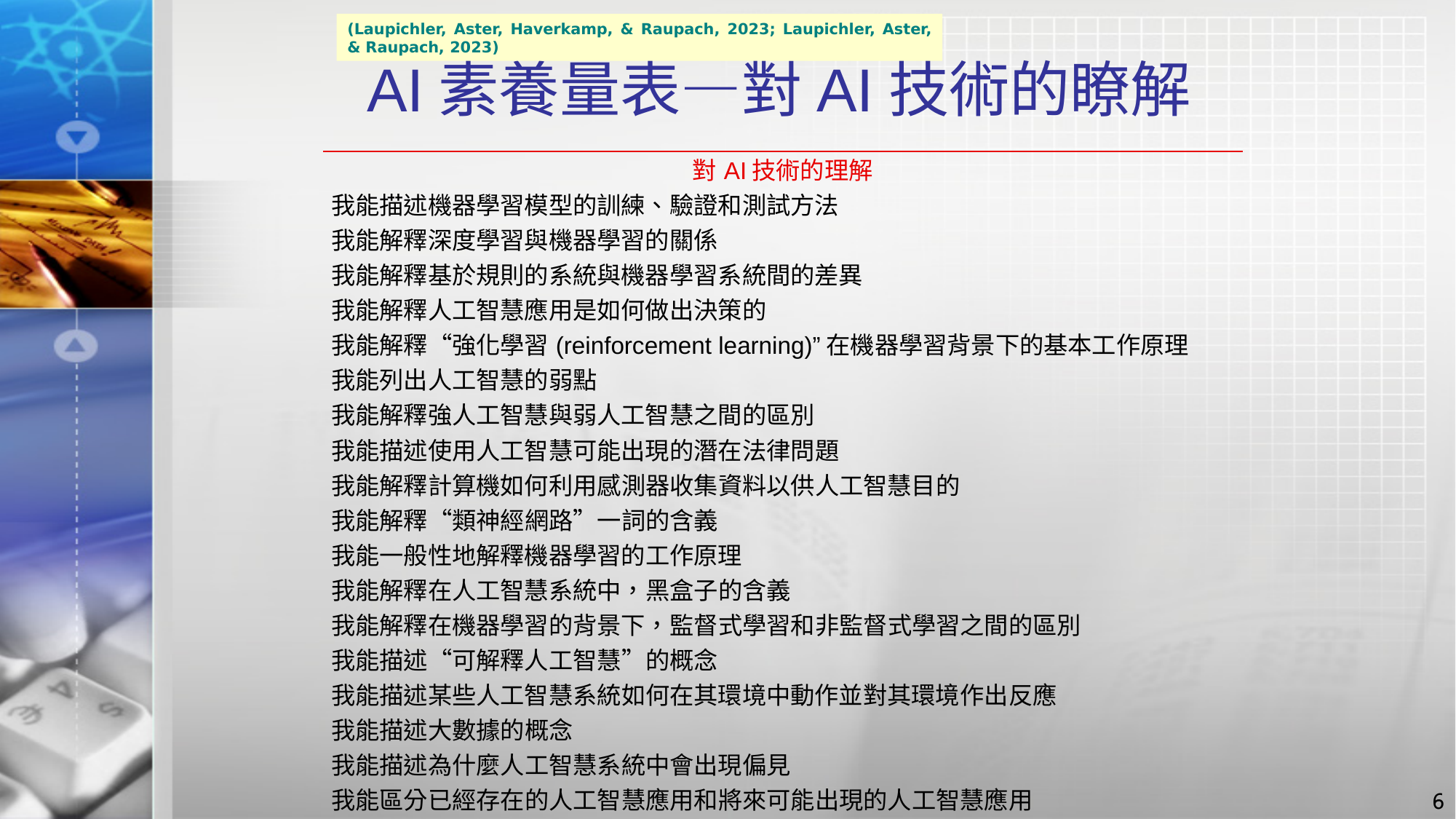

(Laupichler, Aster, Haverkamp, & Raupach, 2023; Laupichler, Aster, & Raupach, 2023)
# AI素養量表—對AI技術的瞭解
| 對AI技術的理解 |
| --- |
| 我能描述機器學習模型的訓練、驗證和測試方法 |
| 我能解釋深度學習與機器學習的關係 |
| 我能解釋基於規則的系統與機器學習系統間的差異 |
| 我能解釋人工智慧應用是如何做出決策的 |
| 我能解釋“強化學習(reinforcement learning)”在機器學習背景下的基本工作原理 |
| 我能列出人工智慧的弱點 |
| 我能解釋強人工智慧與弱人工智慧之間的區別 |
| 我能描述使用人工智慧可能出現的潛在法律問題 |
| 我能解釋計算機如何利用感測器收集資料以供人工智慧目的 |
| 我能解釋“類神經網路”一詞的含義 |
| 我能一般性地解釋機器學習的工作原理 |
| 我能解釋在人工智慧系統中，黑盒子的含義 |
| 我能解釋在機器學習的背景下，監督式學習和非監督式學習之間的區別 |
| 我能描述“可解釋人工智慧”的概念 |
| 我能描述某些人工智慧系統如何在其環境中動作並對其環境作出反應 |
| 我能描述大數據的概念 |
| 我能描述為什麼人工智慧系統中會出現偏見 |
| 我能區分已經存在的人工智慧應用和將來可能出現的人工智慧應用 |
| 我能評估媒體對人工智慧(例如電影或視頻遊戲中)的呈現是否超出了當前人工智慧技術的能力範圍 |
6